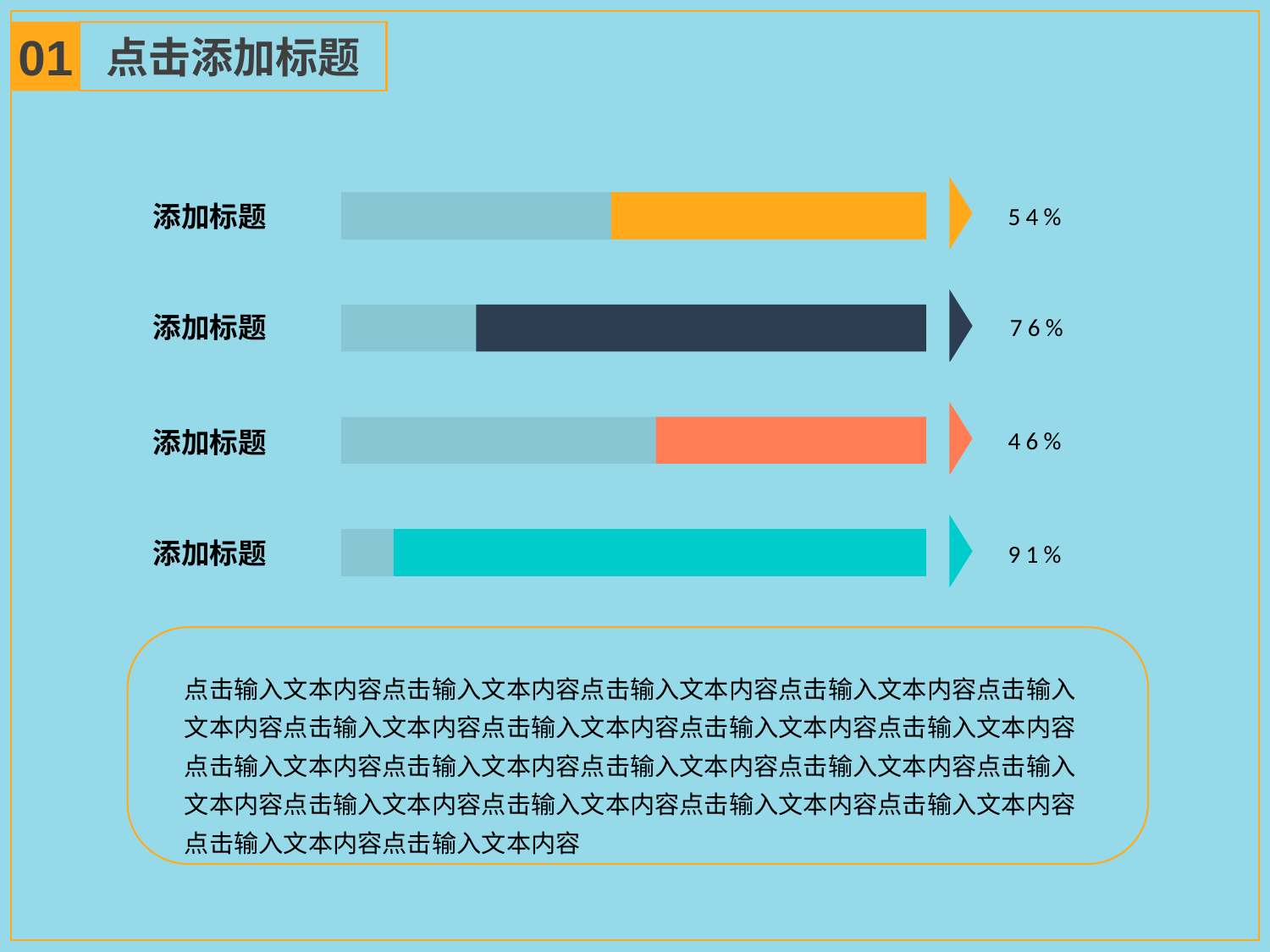

01
点击添加标题
添加标题

54%

76%
添加标题

46%

添加标题

添加标题

91%

点击输入文本内容点击输入文本内容点击输入文本内容点击输入文本内容点击输入文本内容点击输入文本内容点击输入文本内容点击输入文本内容点击输入文本内容点击输入文本内容点击输入文本内容点击输入文本内容点击输入文本内容点击输入文本内容点击输入文本内容点击输入文本内容点击输入文本内容点击输入文本内容点击输入文本内容点击输入文本内容